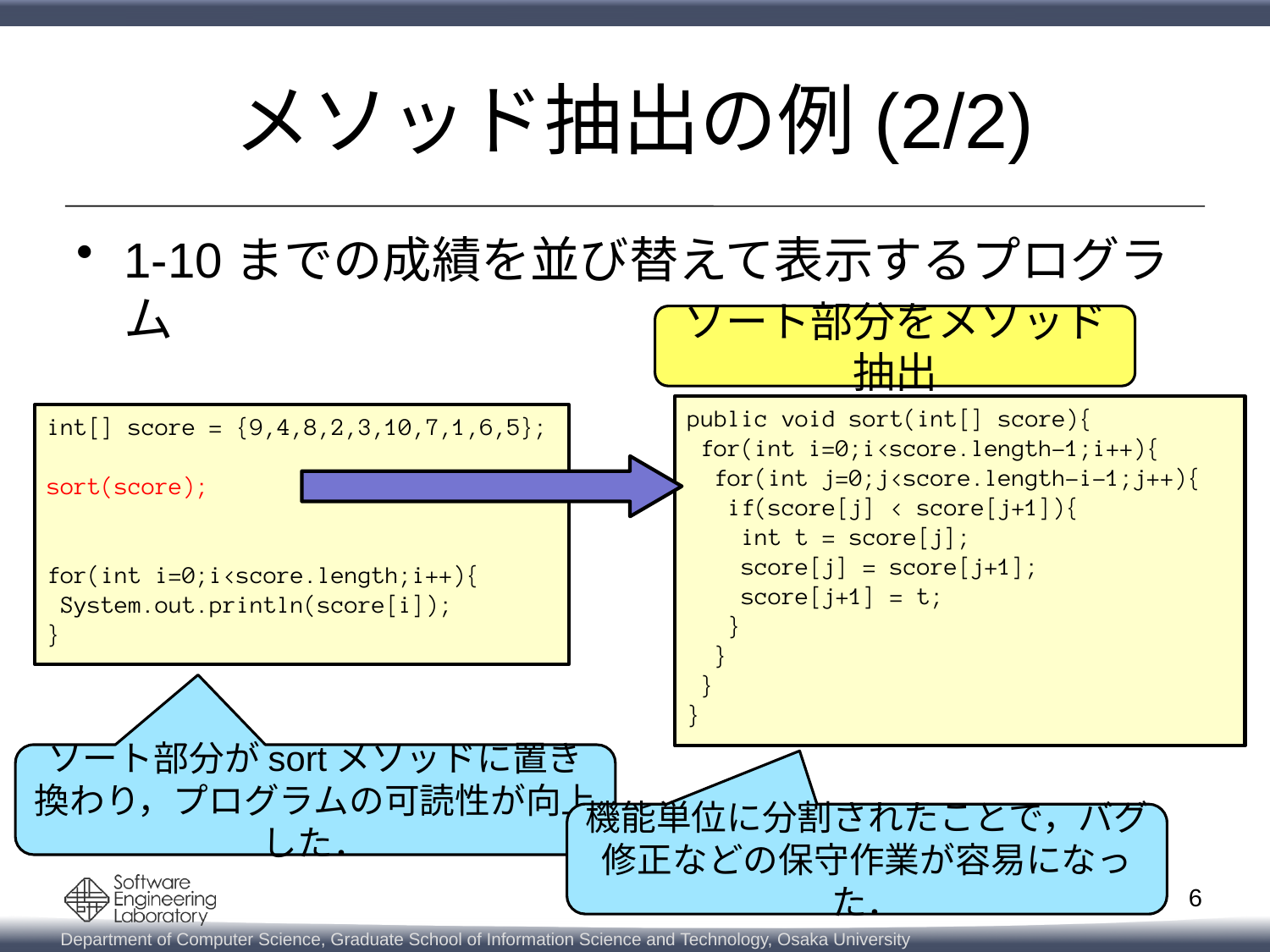

# メソッド抽出の例(2/2)
1-10までの成績を並び替えて表示するプログラム
ソート部分をメソッド抽出
public void sort(int[] score){
 for(int i=0;i<score.length-1;i++){
  for(int j=0;j<score.length-i-1;j++){
   if(score[j] < score[j+1]){
    int t = score[j];
    score[j] = score[j+1];
    score[j+1] = t;
   }
  }
 }
}
int[] score = {9,4,8,2,3,10,7,1,6,5};

sort(score);

for(int i=0;i<score.length;i++){
 System.out.println(score[i]);
}

ソート部分がsortメソッドに置き換わり，プログラムの可読性が向上した．
機能単位に分割されたことで，バグ修正などの保守作業が容易になった．
6